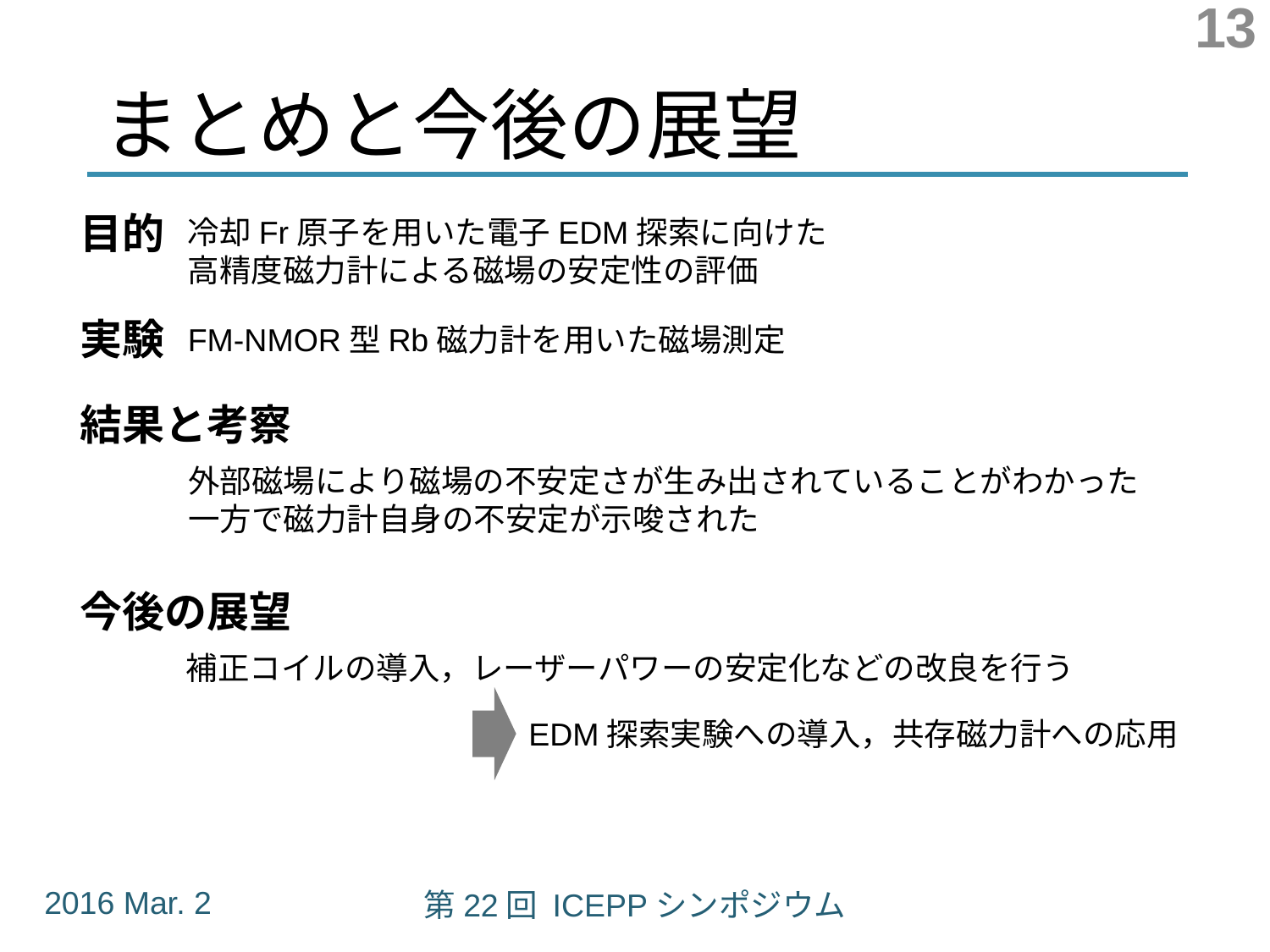

# まとめと今後の展望
13
目的
冷却Fr原子を用いた電子EDM探索に向けた
高精度磁力計による磁場の安定性の評価
実験
FM-NMOR型Rb磁力計を用いた磁場測定
結果と考察
外部磁場により磁場の不安定さが生み出されていることがわかった
一方で磁力計自身の不安定が示唆された
今後の展望
補正コイルの導入，レーザーパワーの安定化などの改良を行う

EDM探索実験への導入，共存磁力計への応用